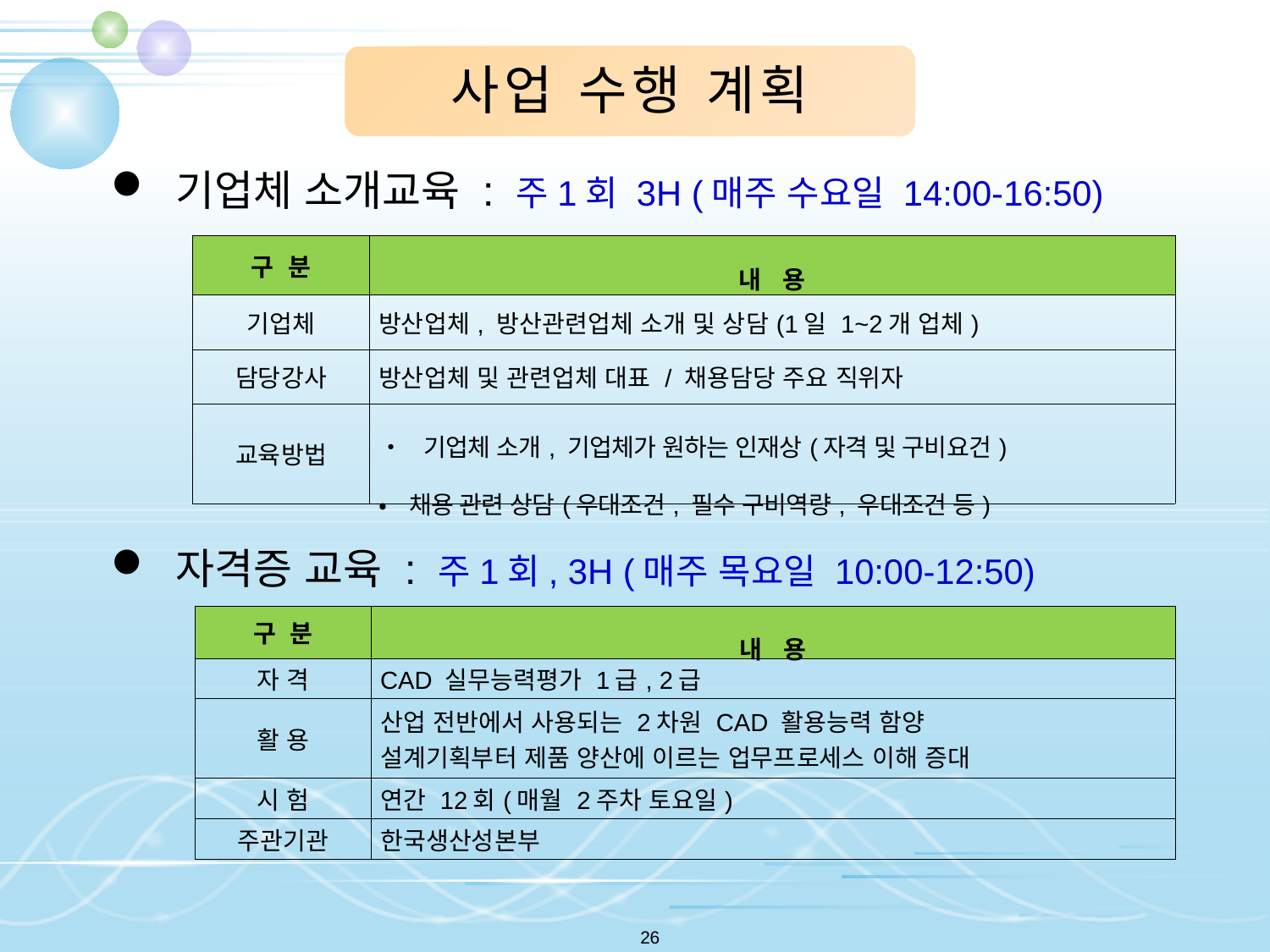

사업 수행 계획
 기업체 소개교육 : 주1회 3H (매주 수요일 14:00-16:50)
| 구 분 | 내 용 |
| --- | --- |
| 기업체 | 방산업체, 방산관련업체 소개 및 상담(1일 1~2개 업체) |
| 담당강사 | 방산업체 및 관련업체 대표 / 채용담당 주요 직위자 |
| 교육방법 | • 기업체 소개, 기업체가 원하는 인재상(자격 및 구비요건) • 채용 관련 상담(우대조건, 필수 구비역량, 우대조건 등) |
 자격증 교육 : 주1회, 3H (매주 목요일 10:00-12:50)
| 구 분 | 내 용 |
| --- | --- |
| 자 격 | CAD 실무능력평가 1급, 2급 |
| 활 용 | 산업 전반에서 사용되는 2차원 CAD 활용능력 함양 설계기획부터 제품 양산에 이르는 업무프로세스 이해 증대 |
| 시 험 | 연간 12회(매월 2주차 토요일) |
| 주관기관 | 한국생산성본부 |
26